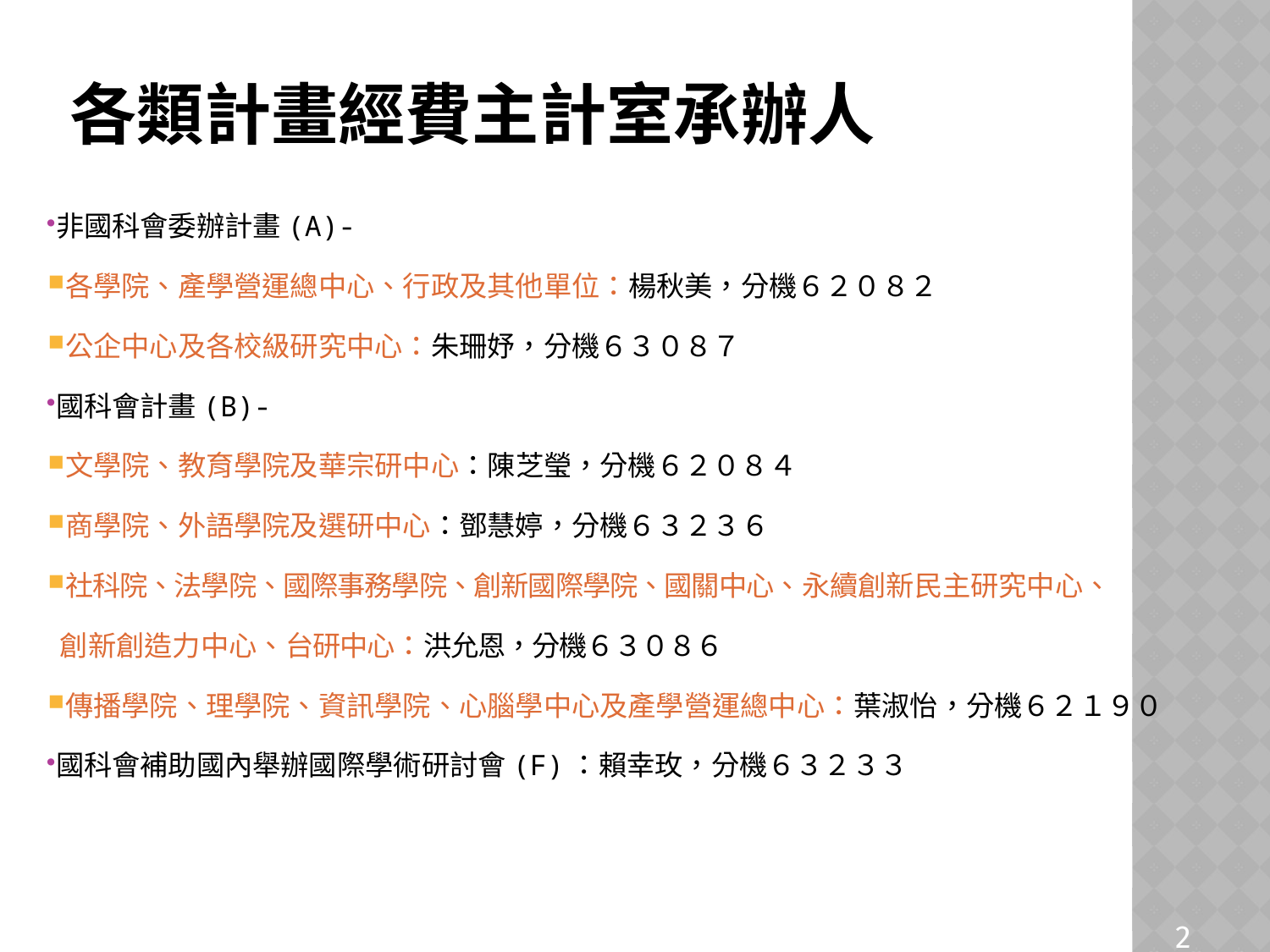

# 各類計畫經費主計室承辦人
非國科會委辦計畫(A)-
各學院、產學營運總中心、行政及其他單位：楊秋美，分機６２０８２
公企中心及各校級研究中心：朱珊妤，分機６３０８７
國科會計畫(B)-
文學院、教育學院及華宗研中心：陳芝瑩，分機６２０８４
商學院、外語學院及選研中心：鄧慧婷，分機６３２３６
社科院、法學院、國際事務學院、創新國際學院、國關中心、永續創新民主研究中心、
  創新創造力中心、台研中心：洪允恩，分機６３０８６
傳播學院、理學院、資訊學院、心腦學中心及產學營運總中心：葉淑怡，分機６２１９０
國科會補助國內舉辦國際學術研討會(F)：賴幸玫，分機６３２３３
2